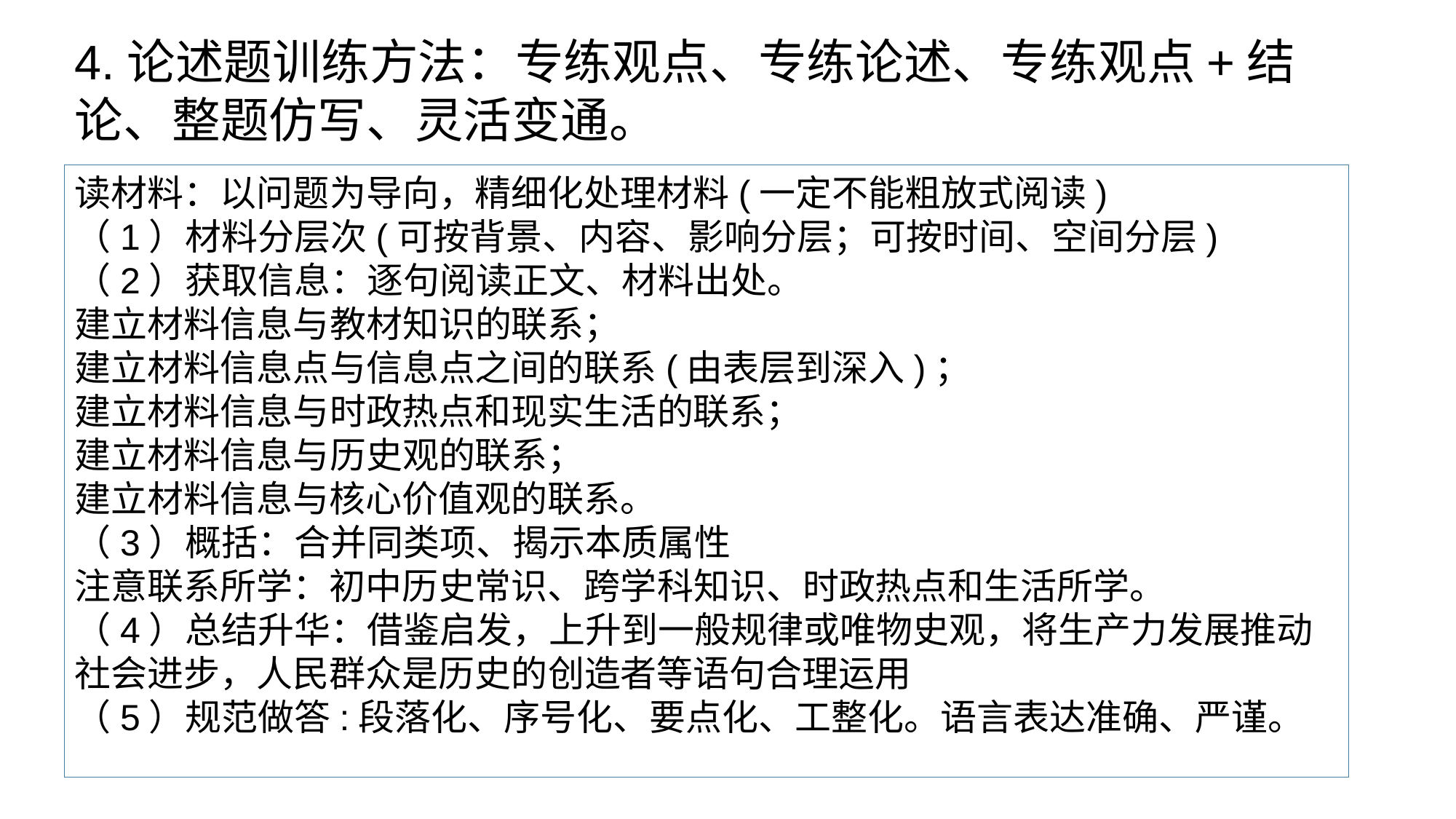

4.论述题训练方法：专练观点、专练论述、专练观点+结论、整题仿写、灵活变通。
读材料：以问题为导向，精细化处理材料(一定不能粗放式阅读)
（1）材料分层次(可按背景、内容、影响分层；可按时间、空间分层)
（2）获取信息：逐句阅读正文、材料出处。
建立材料信息与教材知识的联系；
建立材料信息点与信息点之间的联系(由表层到深入)；
建立材料信息与时政热点和现实生活的联系；
建立材料信息与历史观的联系；
建立材料信息与核心价值观的联系。
（3）概括：合并同类项、揭示本质属性
注意联系所学：初中历史常识、跨学科知识、时政热点和生活所学。
（4）总结升华：借鉴启发，上升到一般规律或唯物史观，将生产力发展推动社会进步，人民群众是历史的创造者等语句合理运用
（5）规范做答:段落化、序号化、要点化、工整化。语言表达准确、严谨。